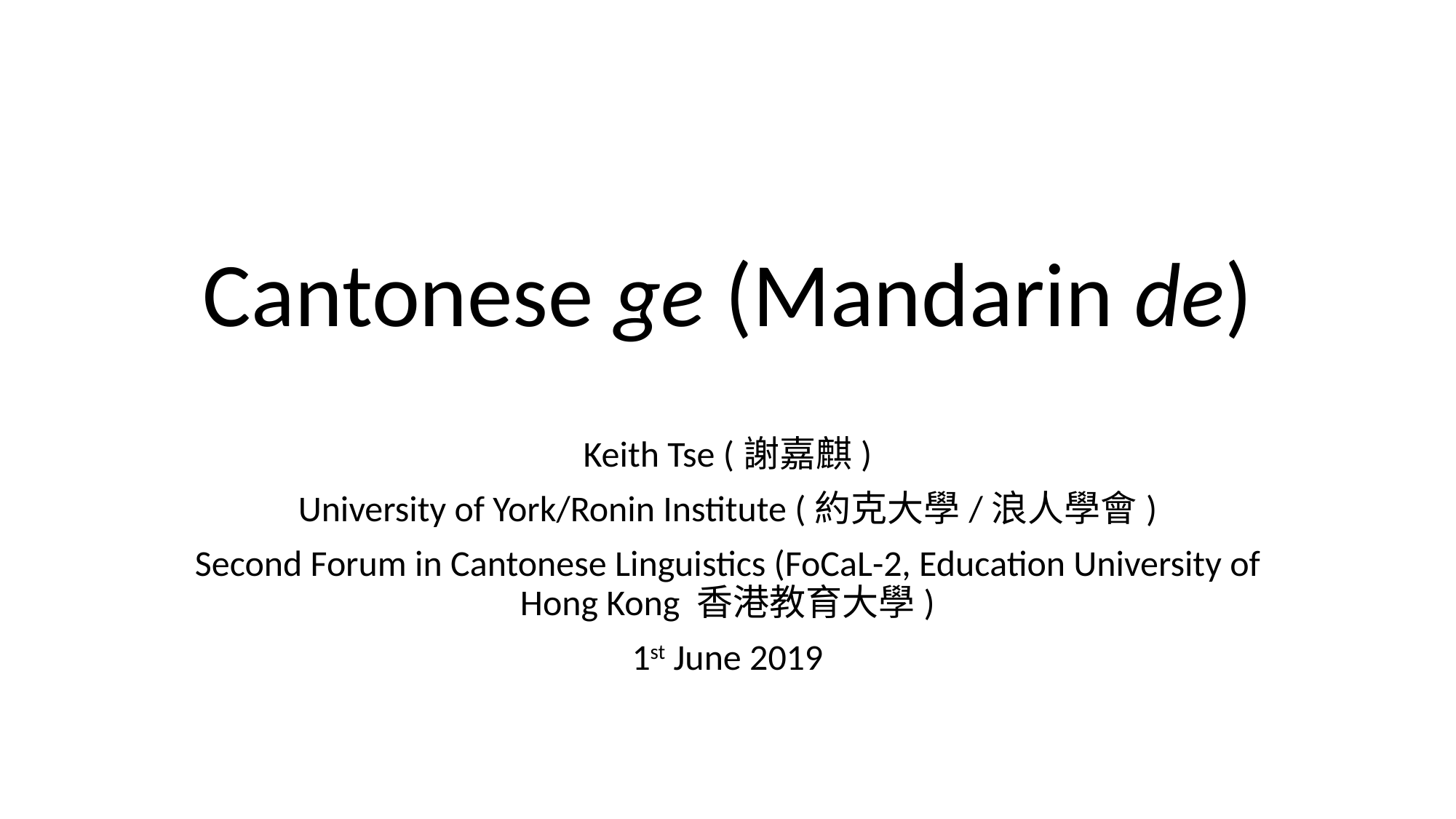

# Cantonese ge (Mandarin de)
Keith Tse (謝嘉麒)
University of York/Ronin Institute (約克大學/浪人學會)
Second Forum in Cantonese Linguistics (FoCaL-2, Education University of Hong Kong 香港教育大學)
1st June 2019